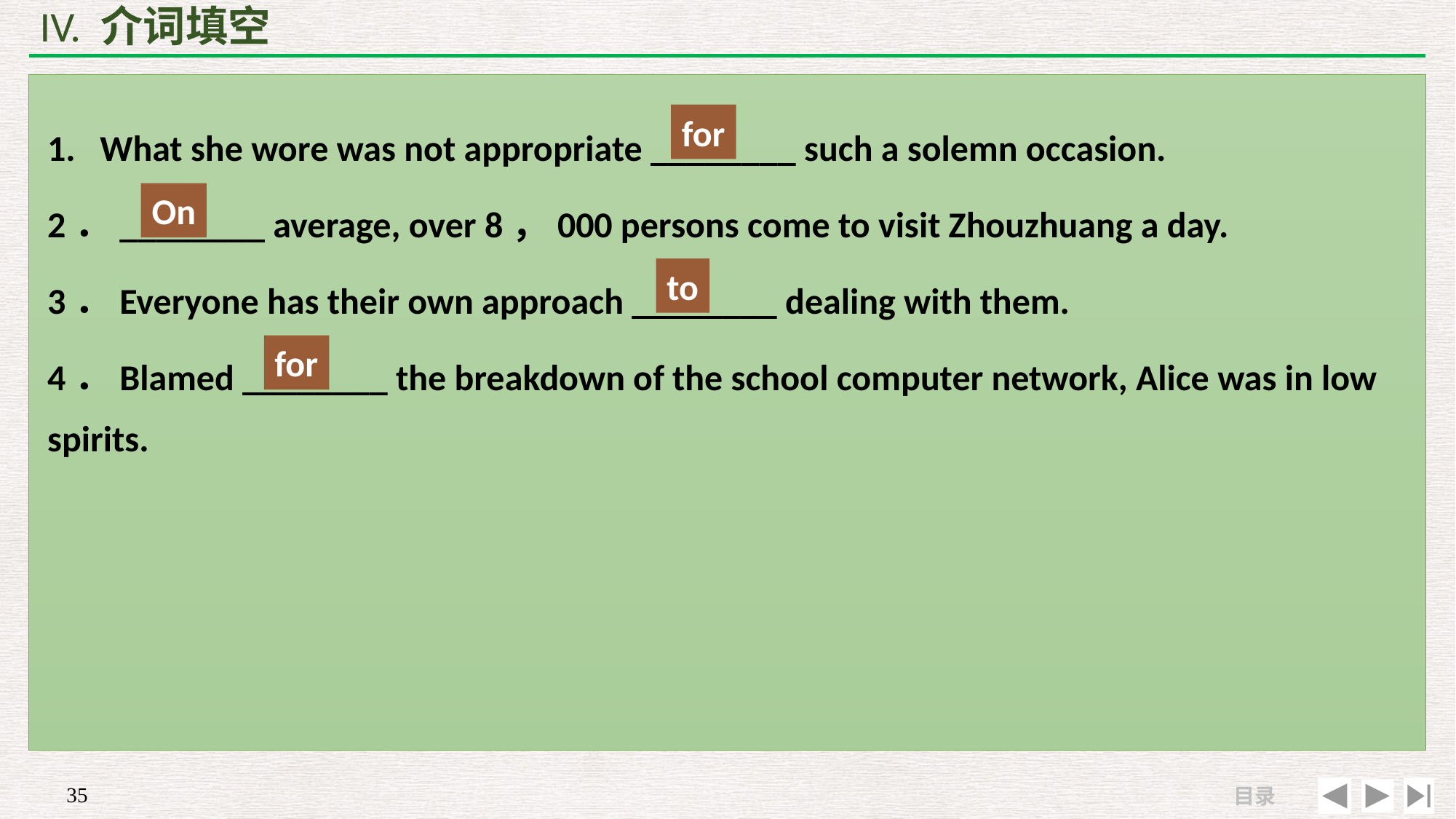

# IV. 介词填空

1.   What she wore was not appropriate ________ such a solemn occasion.
2．________ average, over 8，000 persons come to visit Zhouzhuang a day.
3．Everyone has their own approach ________ dealing with them.
4．Blamed ________ the breakdown of the school computer network, Alice was in low spirits.
for
On
to
for